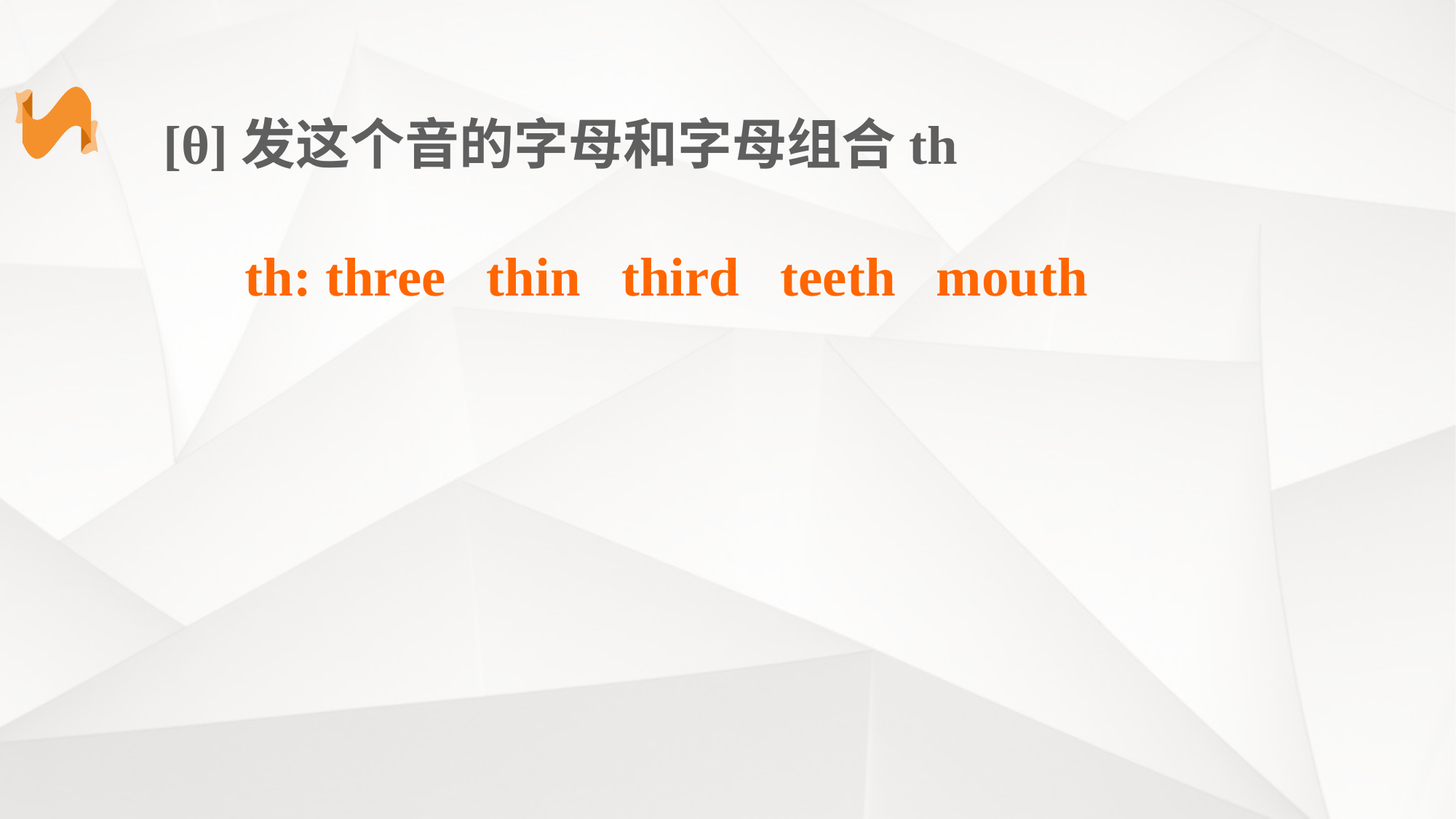

[θ]发这个音的字母和字母组合th
      th: three   thin   third   teeth   mouth